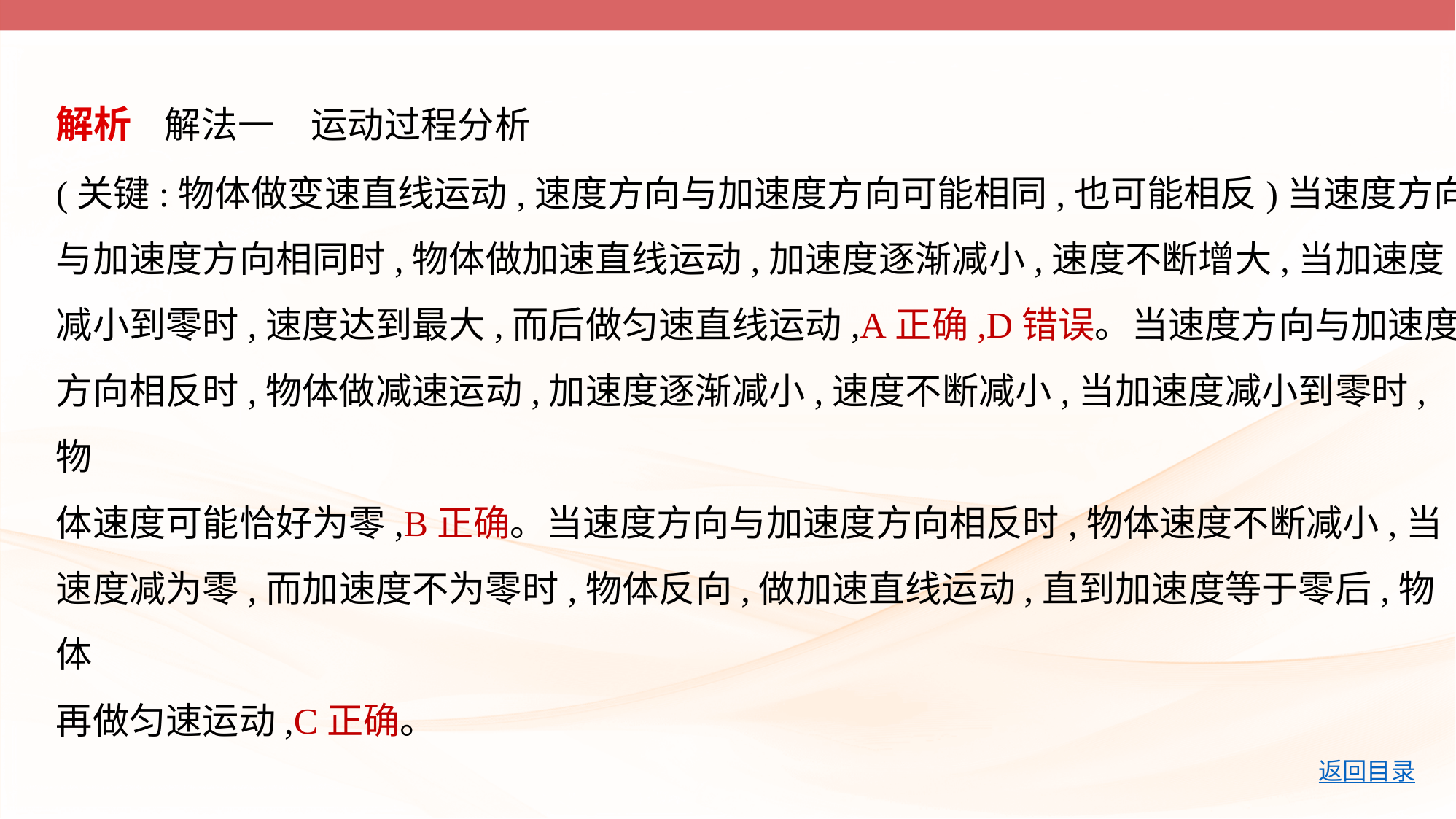

解析    解法一　运动过程分析
(关键:物体做变速直线运动,速度方向与加速度方向可能相同,也可能相反)当速度方向
与加速度方向相同时,物体做加速直线运动,加速度逐渐减小,速度不断增大,当加速度
减小到零时,速度达到最大,而后做匀速直线运动,A正确,D错误。当速度方向与加速度
方向相反时,物体做减速运动,加速度逐渐减小,速度不断减小,当加速度减小到零时,物
体速度可能恰好为零,B正确。当速度方向与加速度方向相反时,物体速度不断减小,当
速度减为零,而加速度不为零时,物体反向,做加速直线运动,直到加速度等于零后,物体
再做匀速运动,C正确。